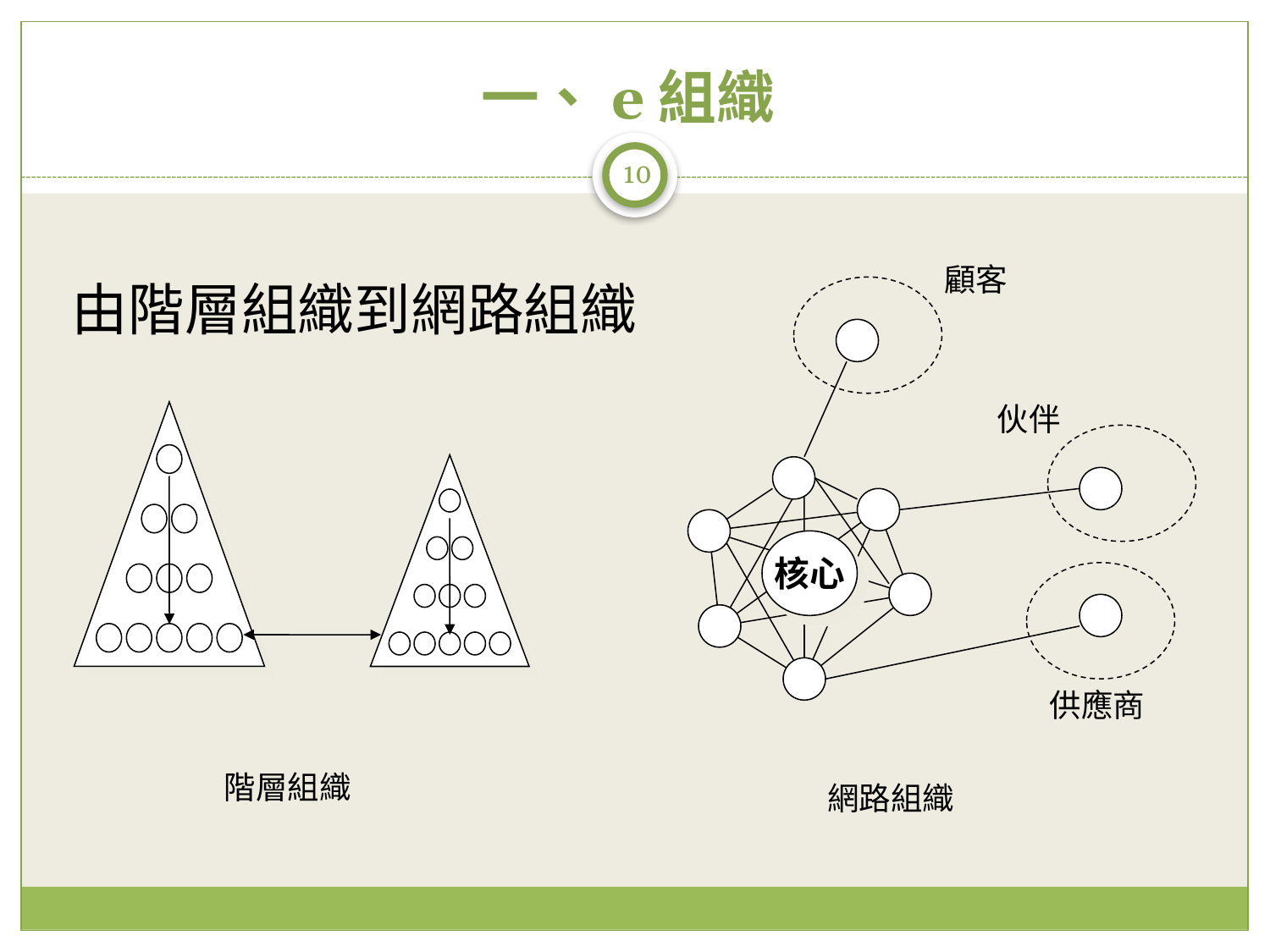

# 一、e組織
10
顧客
由階層組織到網路組織

伙伴

核心

供應商
階層組織
網路組織